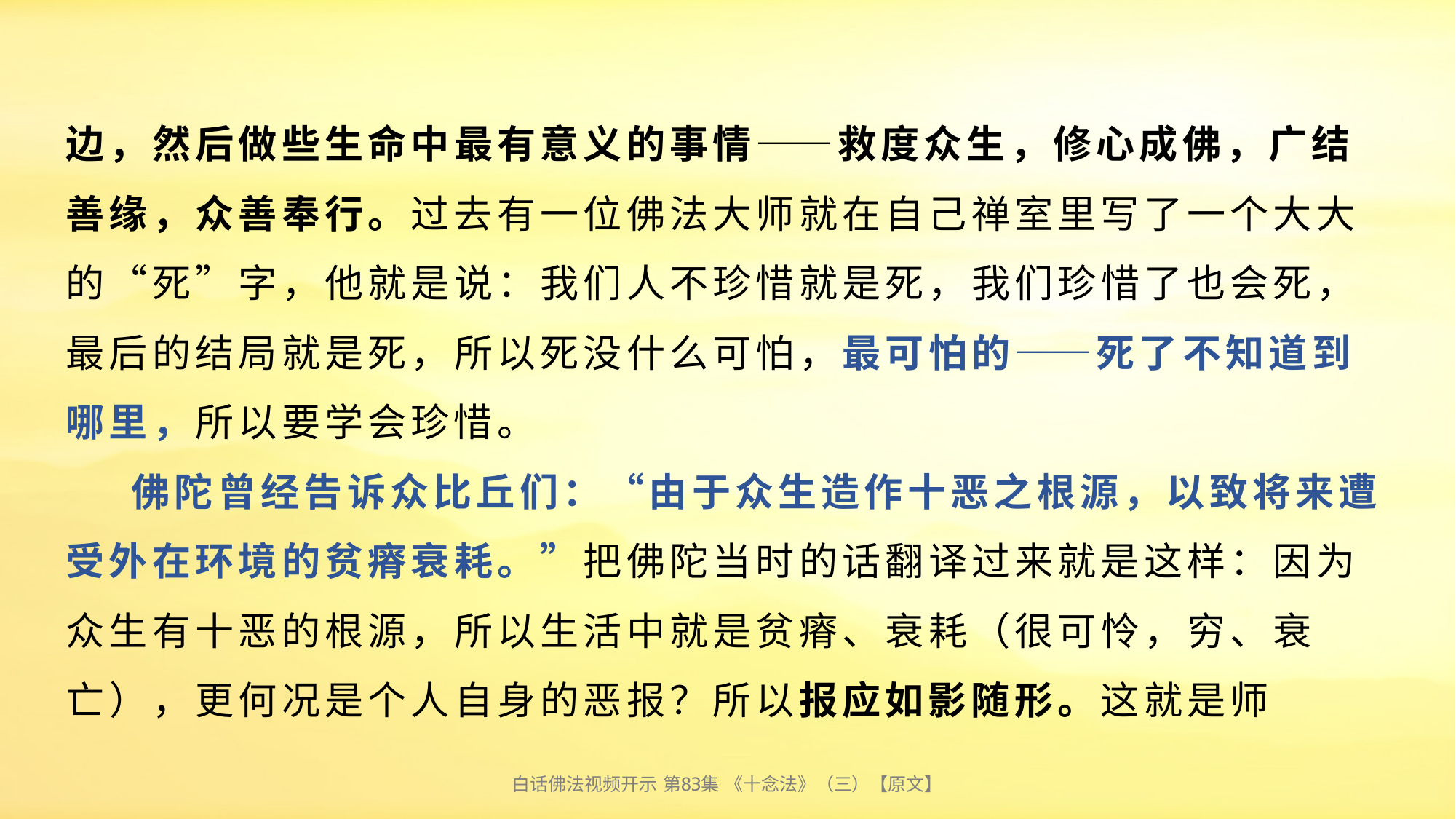

# 边，然后做些生命中最有意义的事情——救度众生，修心成佛，广结善缘，众善奉行。过去有一位佛法大师就在自己禅室里写了一个大大的“死”字，他就是说：我们人不珍惜就是死，我们珍惜了也会死，最后的结局就是死，所以死没什么可怕，最可怕的——死了不知道到哪里，所以要学会珍惜。 佛陀曾经告诉众比丘们：“由于众生造作十恶之根源，以致将来遭受外在环境的贫瘠衰耗。”把佛陀当时的话翻译过来就是这样：因为众生有十恶的根源，所以生活中就是贫瘠、衰耗（很可怜，穷、衰亡），更何况是个人自身的恶报？所以报应如影随形。这就是师
白话佛法视频开示 第83集 《十念法》（三）【原文】